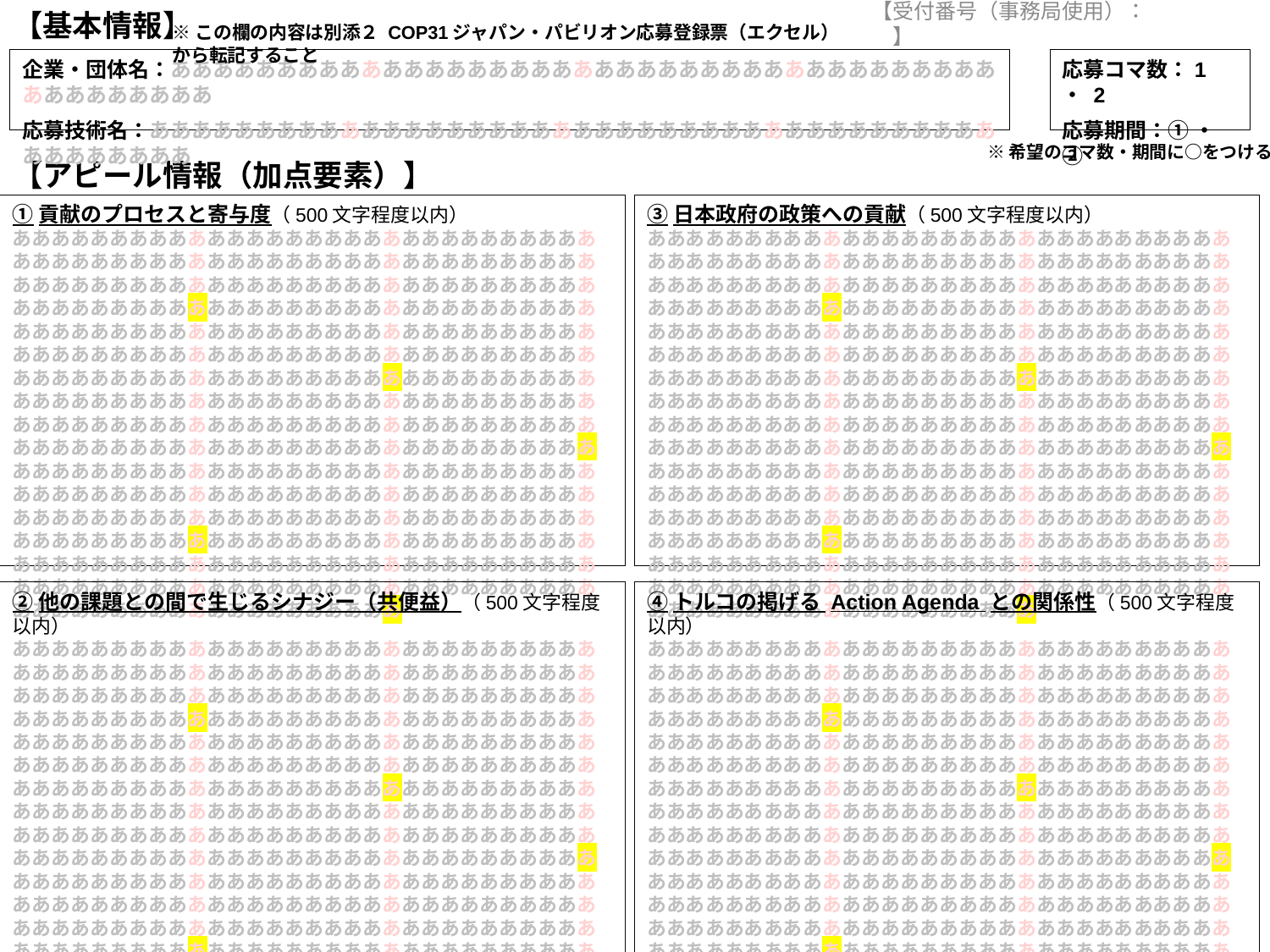

【基本情報】
【受付番号（事務局使用）：　　　　　】
※この欄の内容は別添２ COP31ジャパン・パビリオン応募登録票（エクセル）から転記すること
企業・団体名：ああああああああああああああああああああああああああああああああああああああああああああああああ
応募技術名：ああああああああああああああああああああああああああああああああああああああああああああああああ
応募コマ数：1  ・ 2
応募期間：➀ ・ ②
※希望のコマ数・期間に○をつけること。
# 【アピール情報（加点要素）】
①貢献のプロセスと寄与度（500文字程度以内）
ああああああああああああああああああああああああああああああああああああああああああああああああああああああああああああああああああああああああああああああああああああああああああああああああああああああああああああああああああああああああああああああああああああああああああああああああああああああああああああああああああああああああああああああああああああああああああああああああああああああああああああああああああああああああああああああああああああああああああああああああああああああああああああああああああああああああああああああああああああああああああああああああああああああああああああああああああああああああああああああああああああああああああああああああああああああああああああああああああああああああああああああああああああああああああああああああああああああああああああああああああああああああああああああああああああああああああああああああああああああああああああああああああああああああああああああああああああああああああああああああああああああああああああああああああああ
➂日本政府の政策への貢献（500文字程度以内）
ああああああああああああああああああああああああああああああああああああああああああああああああああああああああああああああああああああああああああああああああああああああああああああああああああああああああああああああああああああああああああああああああああああああああああああああああああああああああああああああああああああああああああああああああああああああああああああああああああああああああああああああああああああああああああああああああああああああああああああああああああああああああああああああああああああああああああああああああああああああああああああああああああああああああああああああああああああああああああああああああああああああああああああああああああああああああああああああああああああああああああああああああああああああああああああああああああああああああああああああああああああああああああああああああああああああああああああああああああああああああああああああああああああああああああああああああああああああああああああああああああああああああああああああああああああ
②他の課題との間で生じるシナジー（共便益）（500文字程度以内）
ああああああああああああああああああああああああああああああああああああああああああああああああああああああああああああああああああああああああああああああああああああああああああああああああああああああああああああああああああああああああああああああああああああああああああああああああああああああああああああああああああああああああああああああああああああああああああああああああああああああああああああああああああああああああああああああああああああああああああああああああああああああああああああああああああああああああああああああああああああああああああああああああああああああああああああああああああああああああああああああああああああああああああああああああああああああああああああああああああああああああああああああああああああああああああああああああああああああああああああああああああああああああああああああああああああああああああああああああああああああああああああああああああああああああああああああああああああああああああああああああああああああああああああああああああああ
➃トルコの掲げる Action Agenda との関係性（500文字程度以内）
ああああああああああああああああああああああああああああああああああああああああああああああああああああああああああああああああああああああああああああああああああああああああああああああああああああああああああああああああああああああああああああああああああああああああああああああああああああああああああああああああああああああああああああああああああああああああああああああああああああああああああああああああああああああああああああああああああああああああああああああああああああああああああああああああああああああああああああああああああああああああああああああああああああああああああああああああああああああああああああああああああああああああああああああああああああああああああああああああああああああああああああああああああああああああああああああああああああああああああああああああああああああああああああああああああああああああああああああああああああああああああああああああああああああああああああああああああああああああああああああああああああああああああああああああああああ